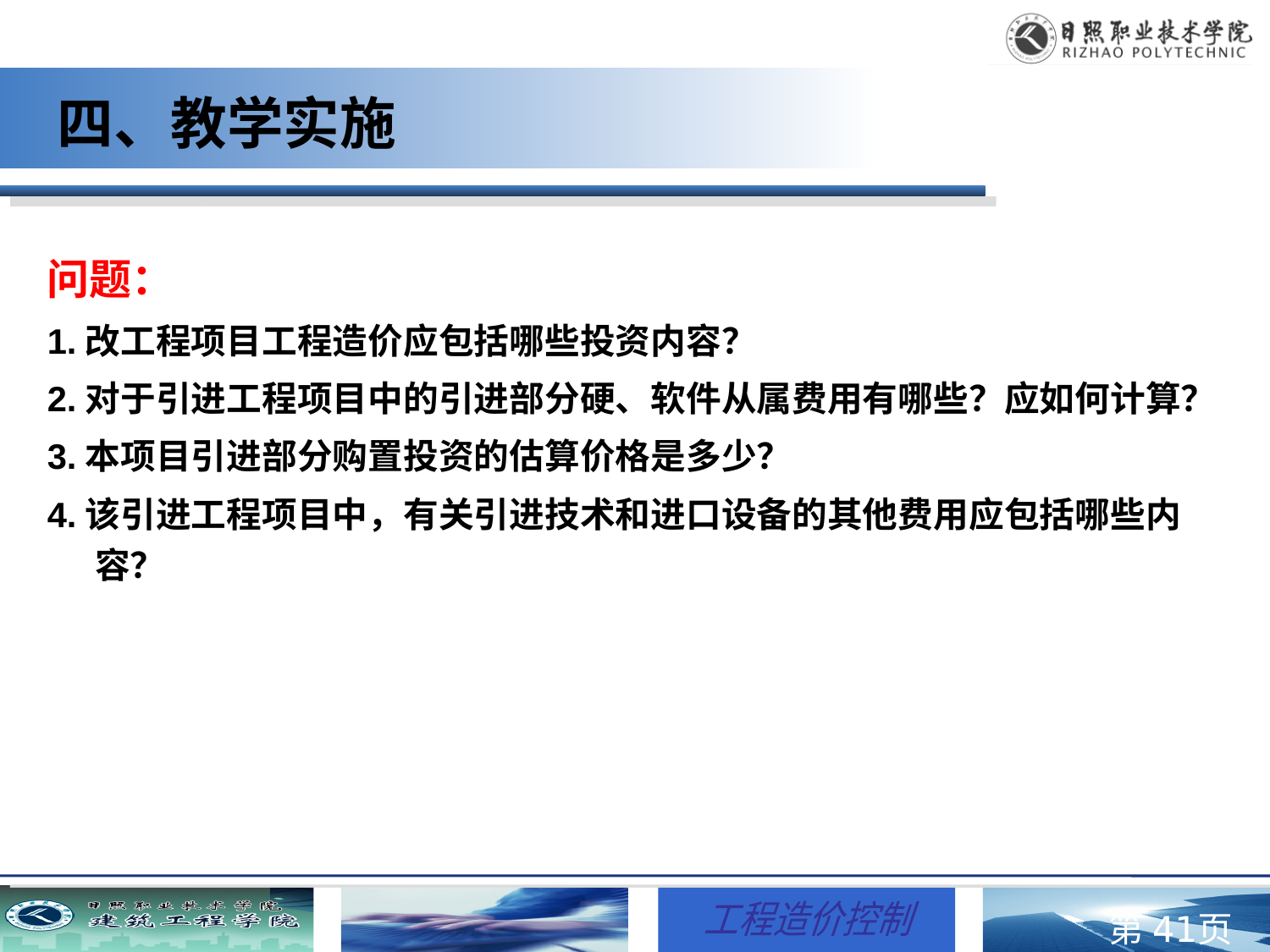

# 四、教学实施
问题：
1.改工程项目工程造价应包括哪些投资内容？
2.对于引进工程项目中的引进部分硬、软件从属费用有哪些？应如何计算？
3.本项目引进部分购置投资的估算价格是多少？
4.该引进工程项目中，有关引进技术和进口设备的其他费用应包括哪些内容？
第41页